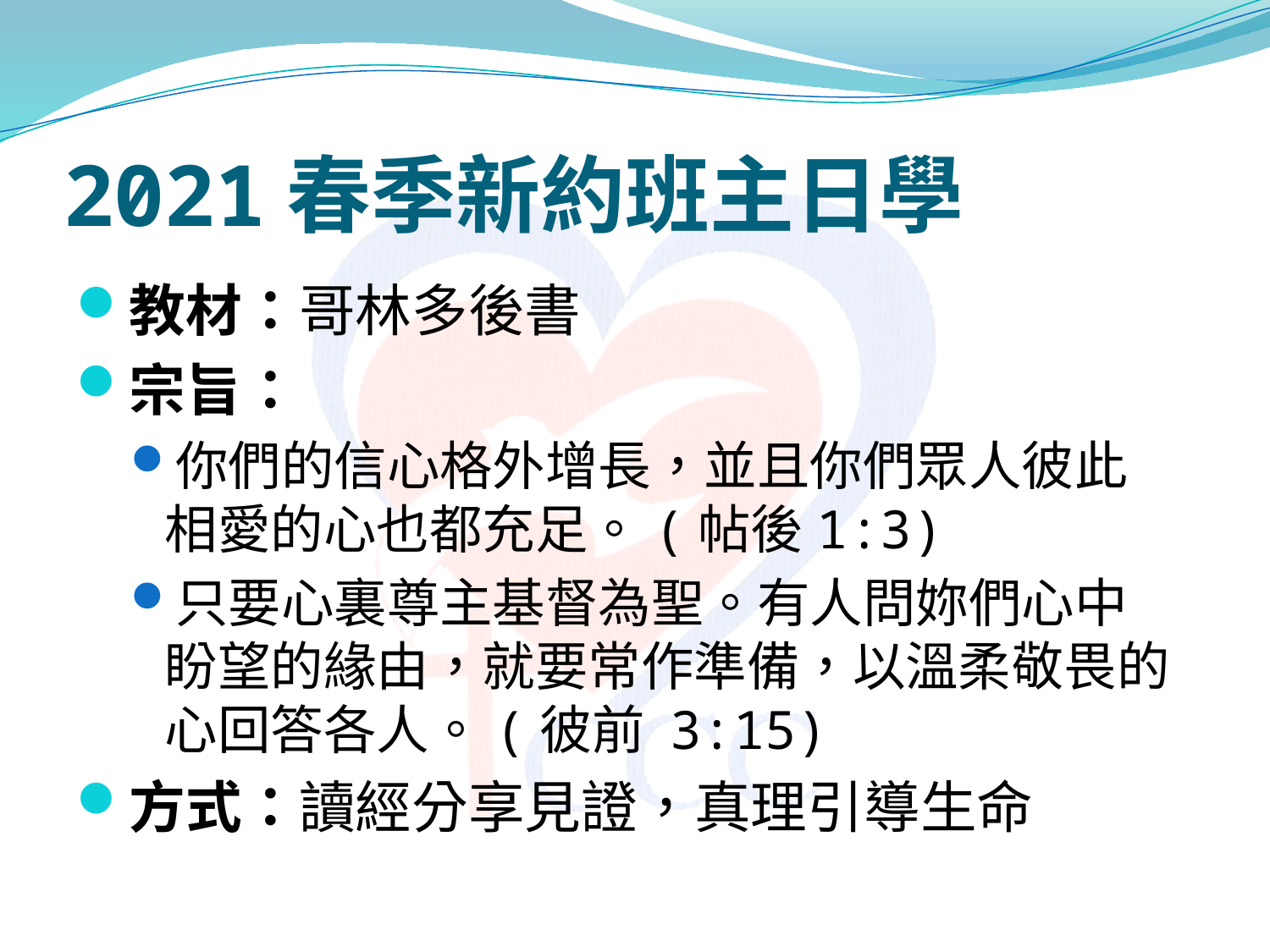

# 2021春季新約班主日學
教材：哥林多後書
宗旨：
你們的信心格外增長，並且你們眾人彼此相愛的心也都充足。(帖後1:3)
只要心裏尊主基督為聖。有人問妳們心中盼望的緣由，就要常作準備，以溫柔敬畏的心回答各人。(彼前 3:15)
方式：讀經分享見證，真理引導生命